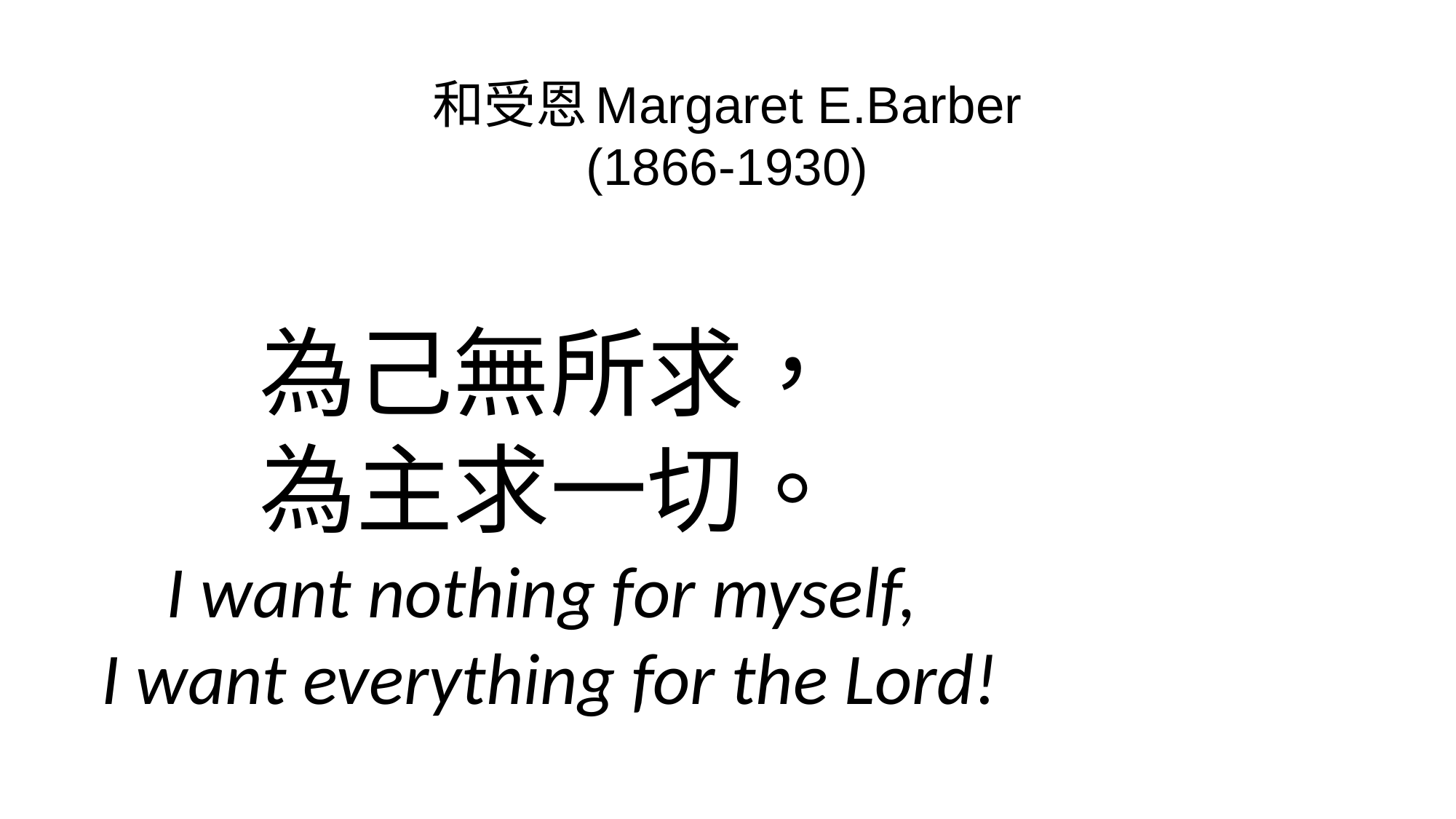

# 和受恩Margaret E.Barber (1866-1930)
為己無所求，
為主求一切。
I want nothing for myself,
I want everything for the Lord!